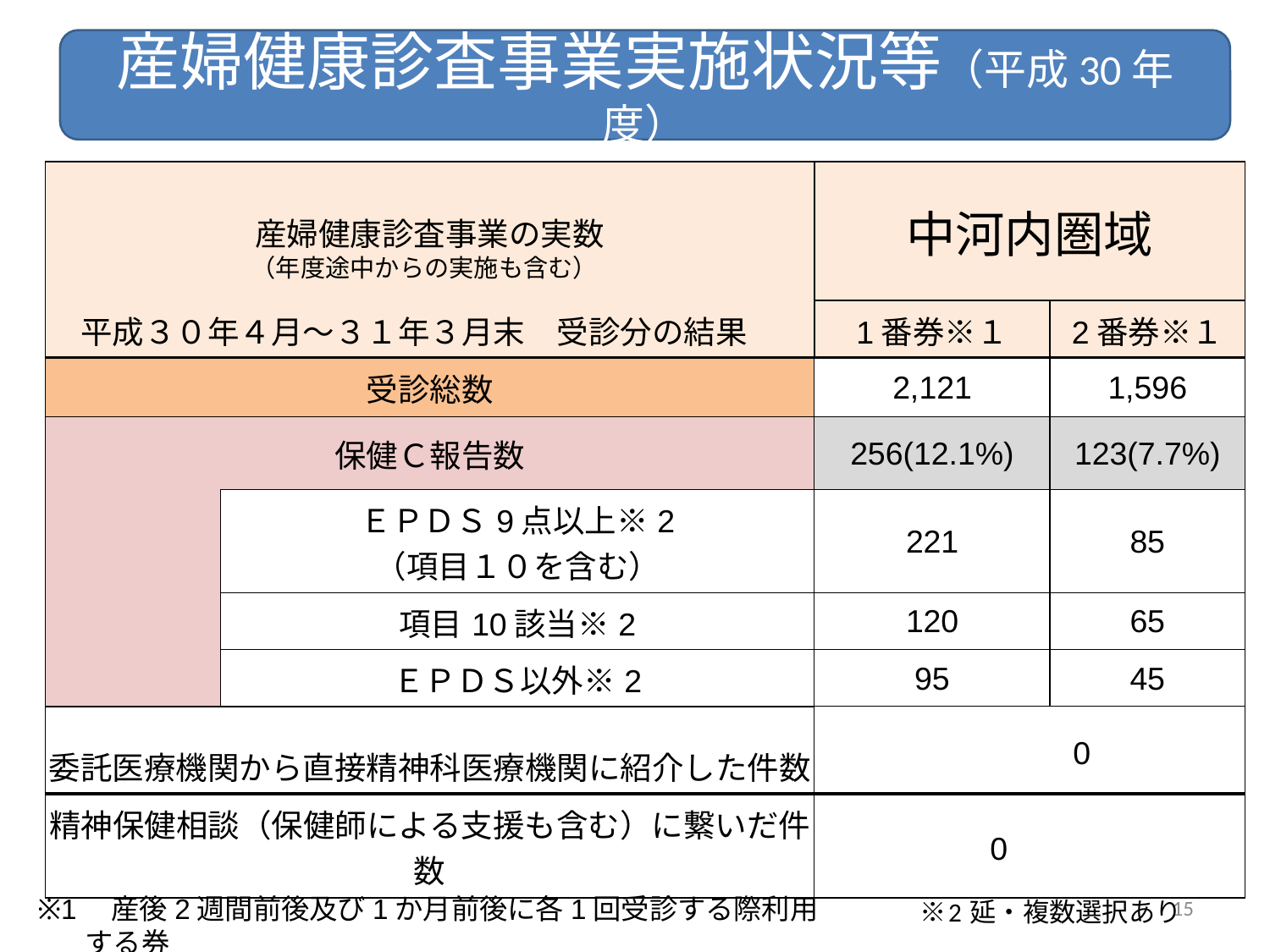

産婦健康診査事業実施状況等（平成30年度）
| 産婦健康診査事業の実数 |  | 中河内圏域 |  |
| --- | --- | --- | --- |
| 平成３０年４月～３１年３月末　受診分の結果 |  | 1番券※１ | 2番券※１ |
| 受診総数 |  | 2,121 | 1,596 |
| 保健Ｃ報告数 |  | 256(12.1%) | 123(7.7%) |
|  | ＥＰＤＳ9点以上※2 （項目１０を含む） | 221 | 85 |
|  | 項目10該当※2 | 120 | 65 |
|  | ＥＰＤＳ以外※2 | 95 | 45 |
| 委託医療機関から直接精神科医療機関に紹介した件数 |  | 0 |  |
| 精神保健相談（保健師による支援も含む）に繋いだ件数 |  | 0 |  |
　　　（年度途中からの実施も含む）
15
※1　産後2週間前後及び1か月前後に各1回受診する際利用する券
　　　※2 延・複数選択あり